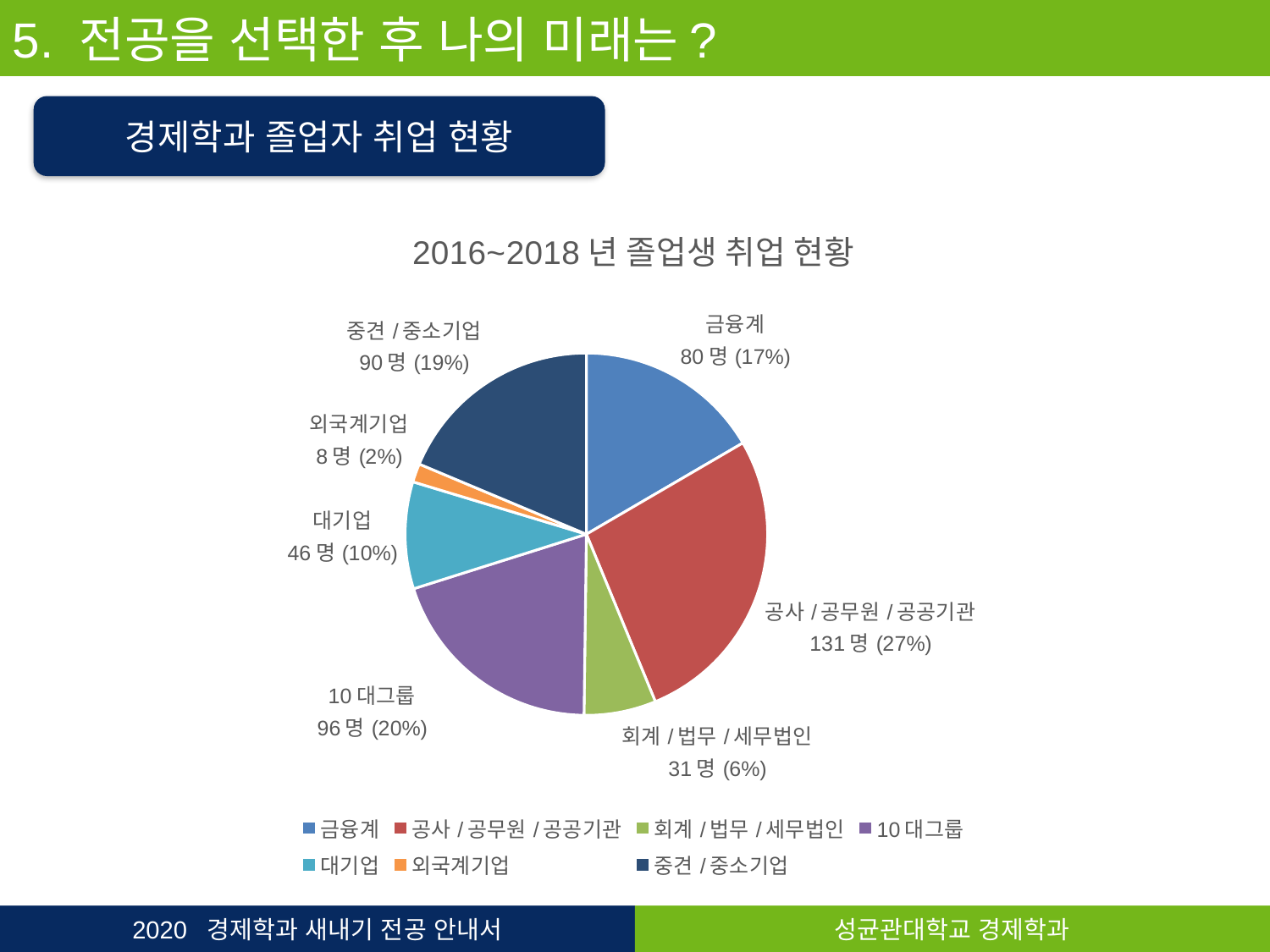

5. 전공을 선택한 후 나의 미래는?
경제학과 졸업자 취업 현황

### Chart: 2016~2018년 졸업생 취업 현황

| Category | 졸업생 취업 현황 |
|---|---|
| 금융계 | 80.0 |
| 공사/공무원/공공기관 | 131.0 |
| 회계/법무/세무법인 | 31.0 |
| 10대그룹 | 96.0 |
| 대기업 | 46.0 |
| 외국계기업 | 8.0 |
| 중견/중소기업 | 90.0 |